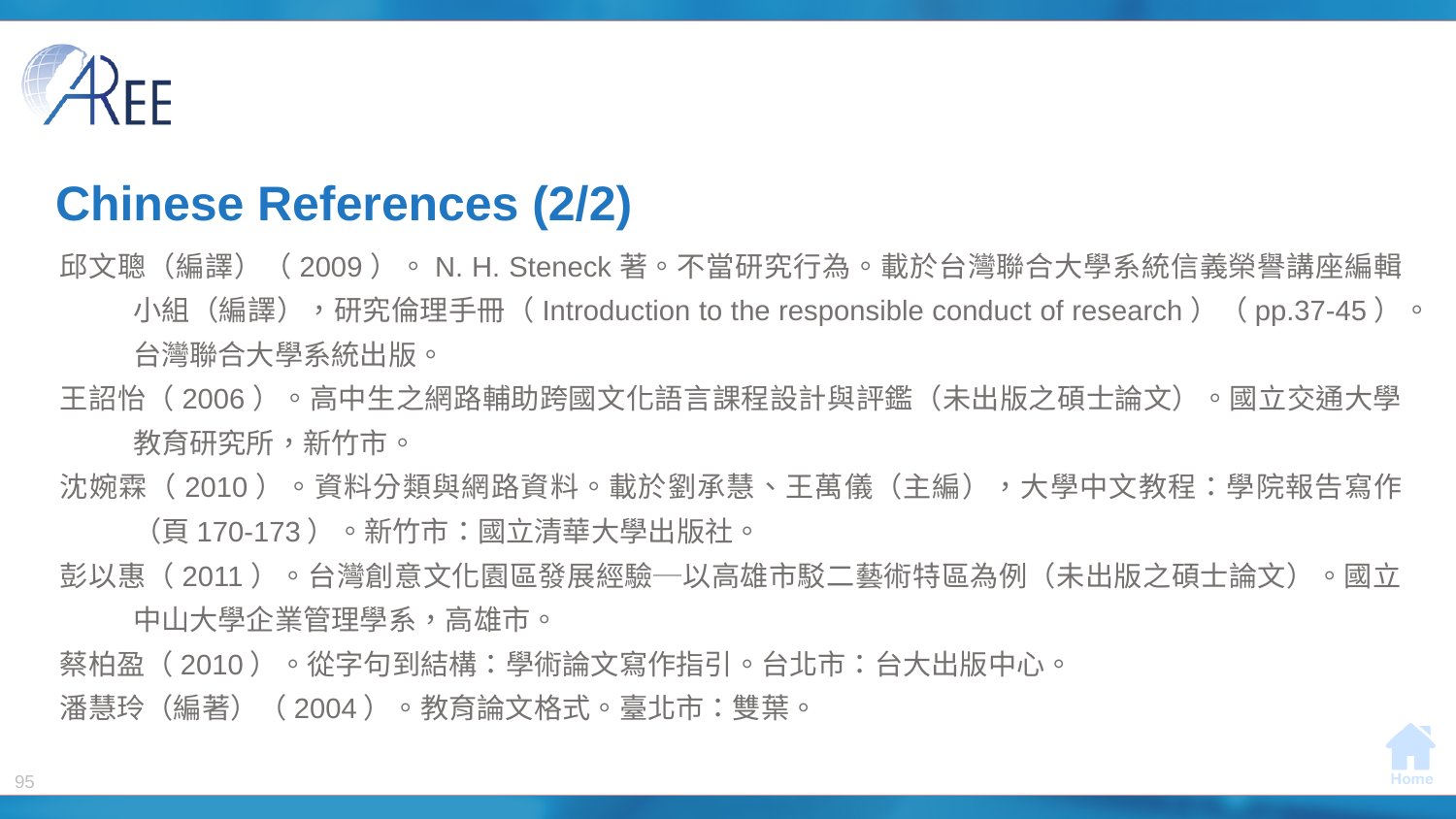

Chinese References (2/2)
邱文聰（編譯）（2009）。N. H. Steneck著。不當研究行為。載於台灣聯合大學系統信義榮譽講座編輯小組（編譯），研究倫理手冊（Introduction to the responsible conduct of research）（pp.37-45）。台灣聯合大學系統出版。
王詔怡（2006）。高中生之網路輔助跨國文化語言課程設計與評鑑（未出版之碩士論文）。國立交通大學教育研究所，新竹市。
沈婉霖（2010）。資料分類與網路資料。載於劉承慧、王萬儀（主編），大學中文教程：學院報告寫作（頁170-173）。新竹市：國立清華大學出版社。
彭以惠（2011）。台灣創意文化園區發展經驗─以高雄市駁二藝術特區為例（未出版之碩士論文）。國立中山大學企業管理學系，高雄市。
蔡柏盈（2010）。從字句到結構：學術論文寫作指引。台北市：台大出版中心。
潘慧玲（編著）（2004）。教育論文格式。臺北市：雙葉。
95